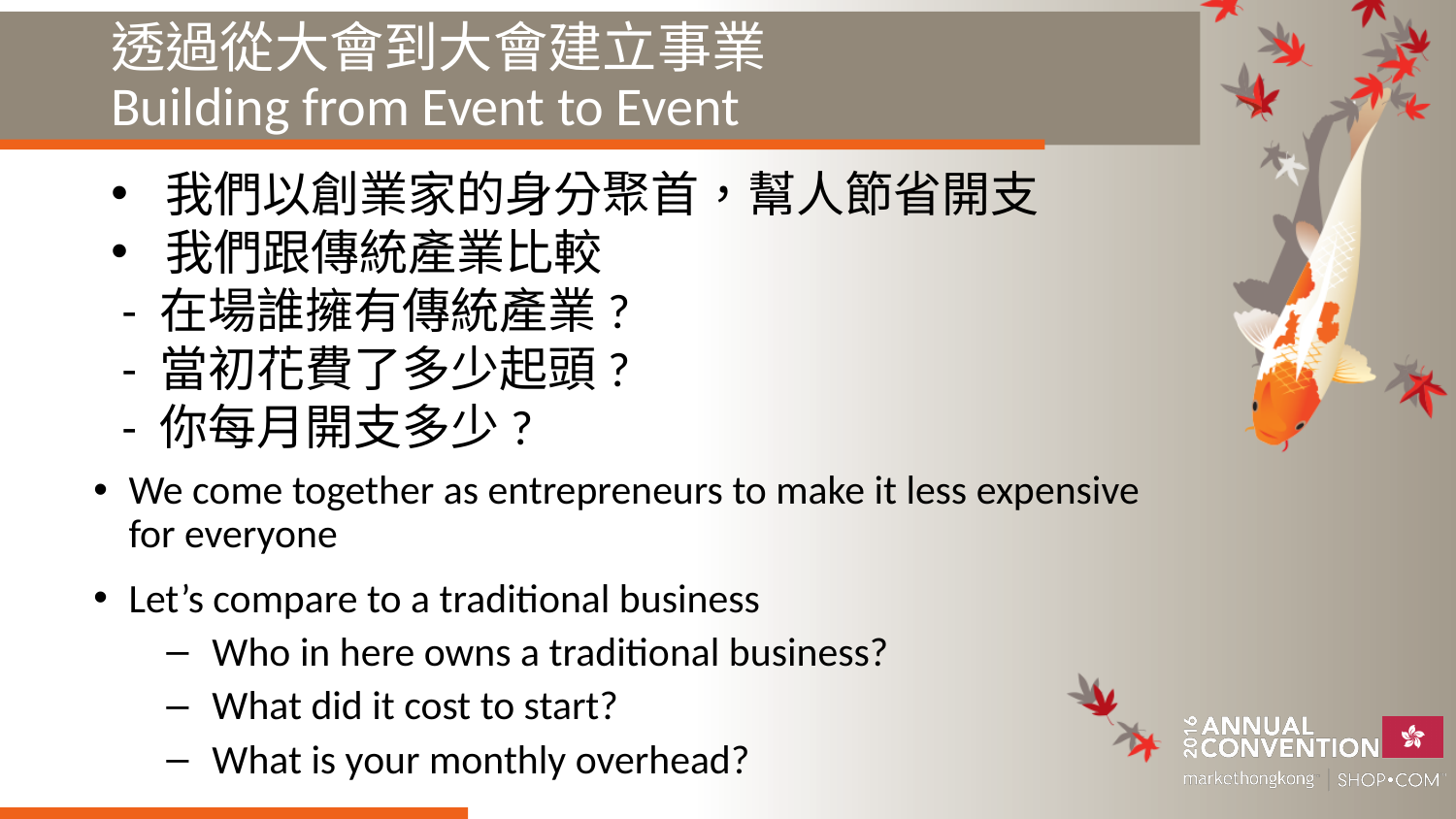

# 透過從大會到大會建立事業 Building from Event to Event

我們以創業家的身分聚首，幫人節省開支
我們跟傳統產業比較
 - 在場誰擁有傳統產業?
 - 當初花費了多少起頭?
 - 你每月開支多少?

We come together as entrepreneurs to make it less expensive for everyone
Let’s compare to a traditional business
 Who in here owns a traditional business?
 What did it cost to start?
 What is your monthly overhead?